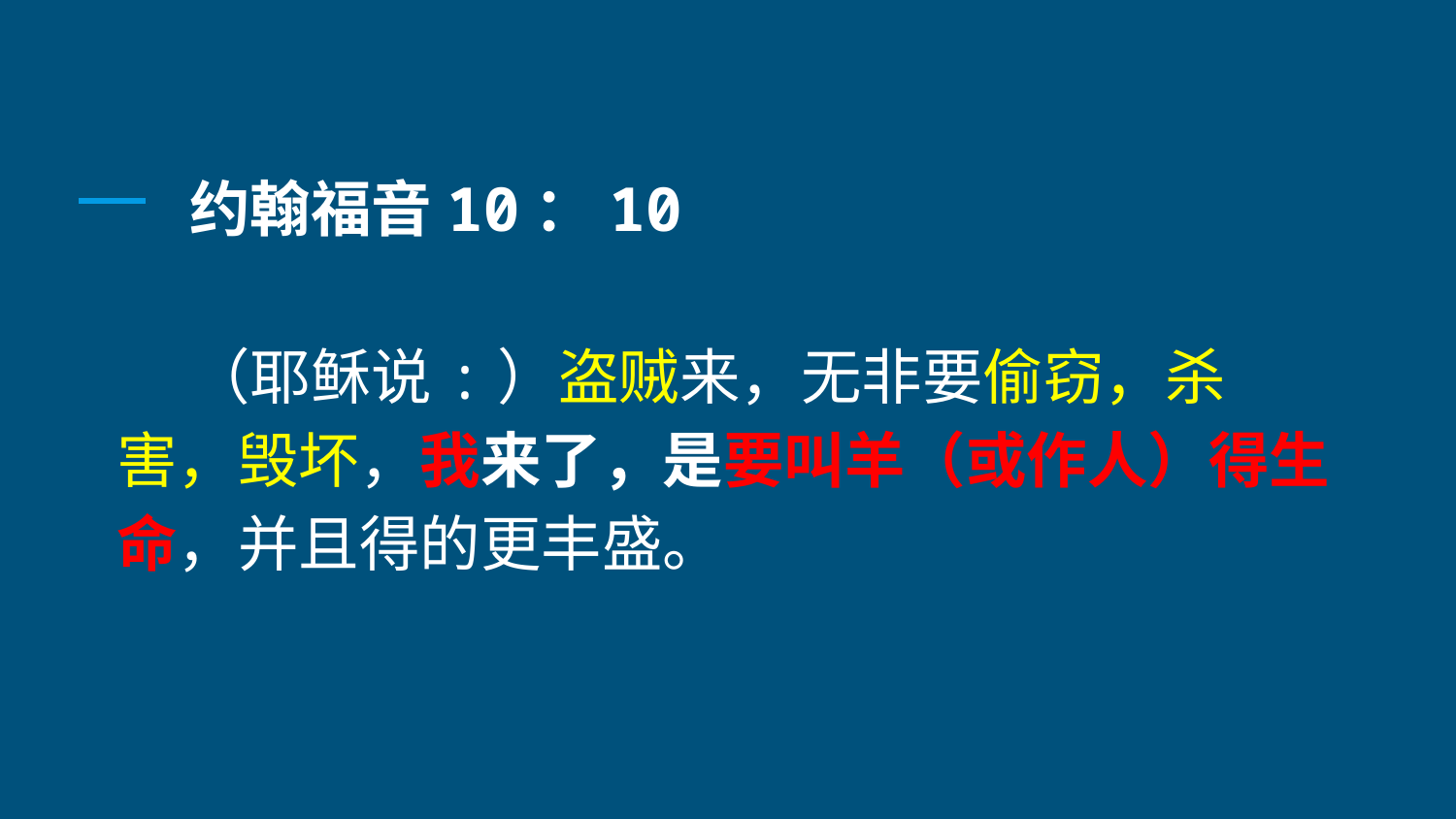

约翰福音10：10

（耶稣说:）盗贼来，无非要偷窃，杀害，毁坏，我来了，是要叫羊（或作人）得生命，并且得的更丰盛。